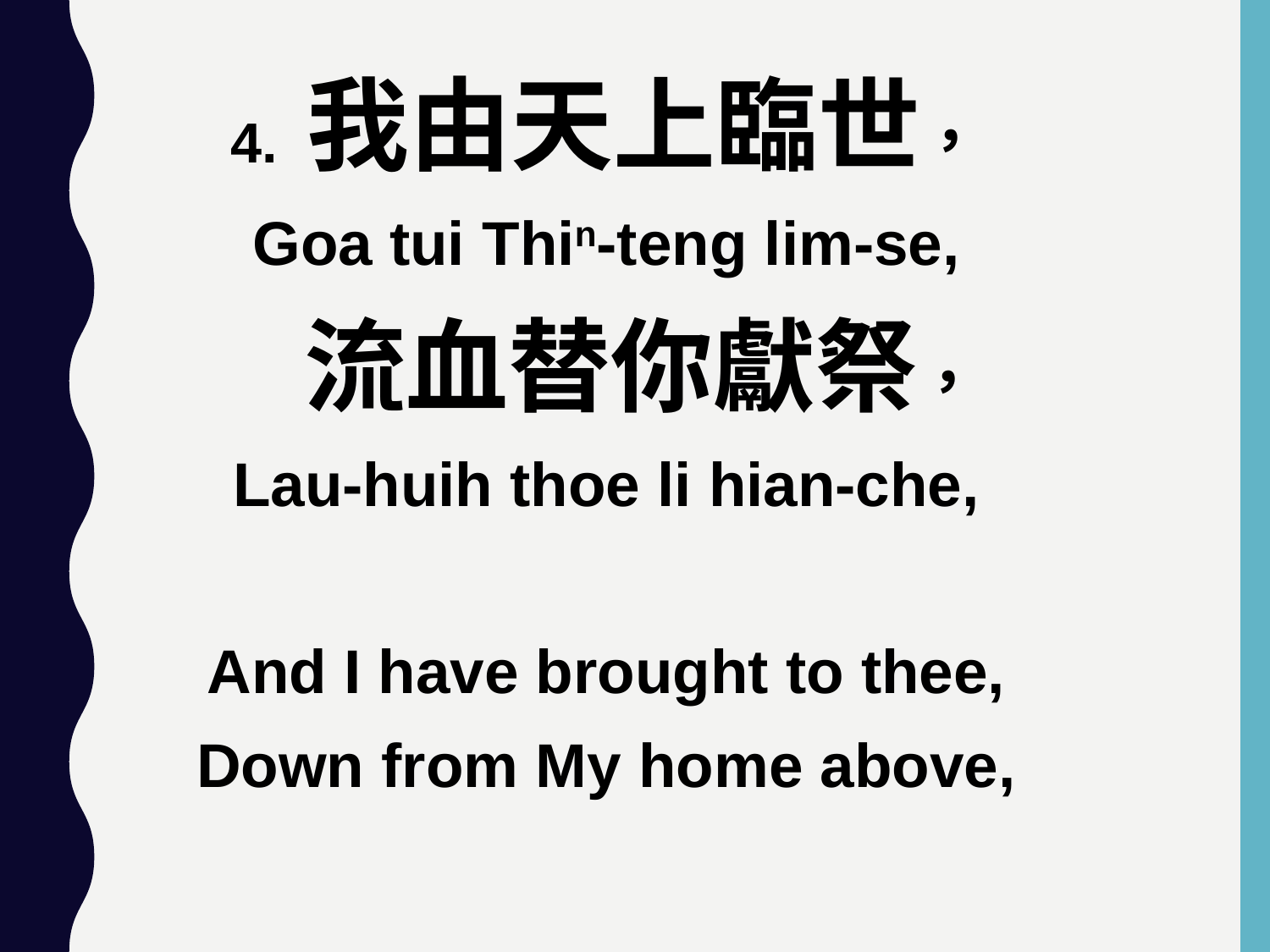

4. 我由天上臨世，
Goa tui Thin-teng lim-se,
  流血替你獻祭，
Lau-huih thoe li hian-che,

And I have brought to thee,
Down from My home above,